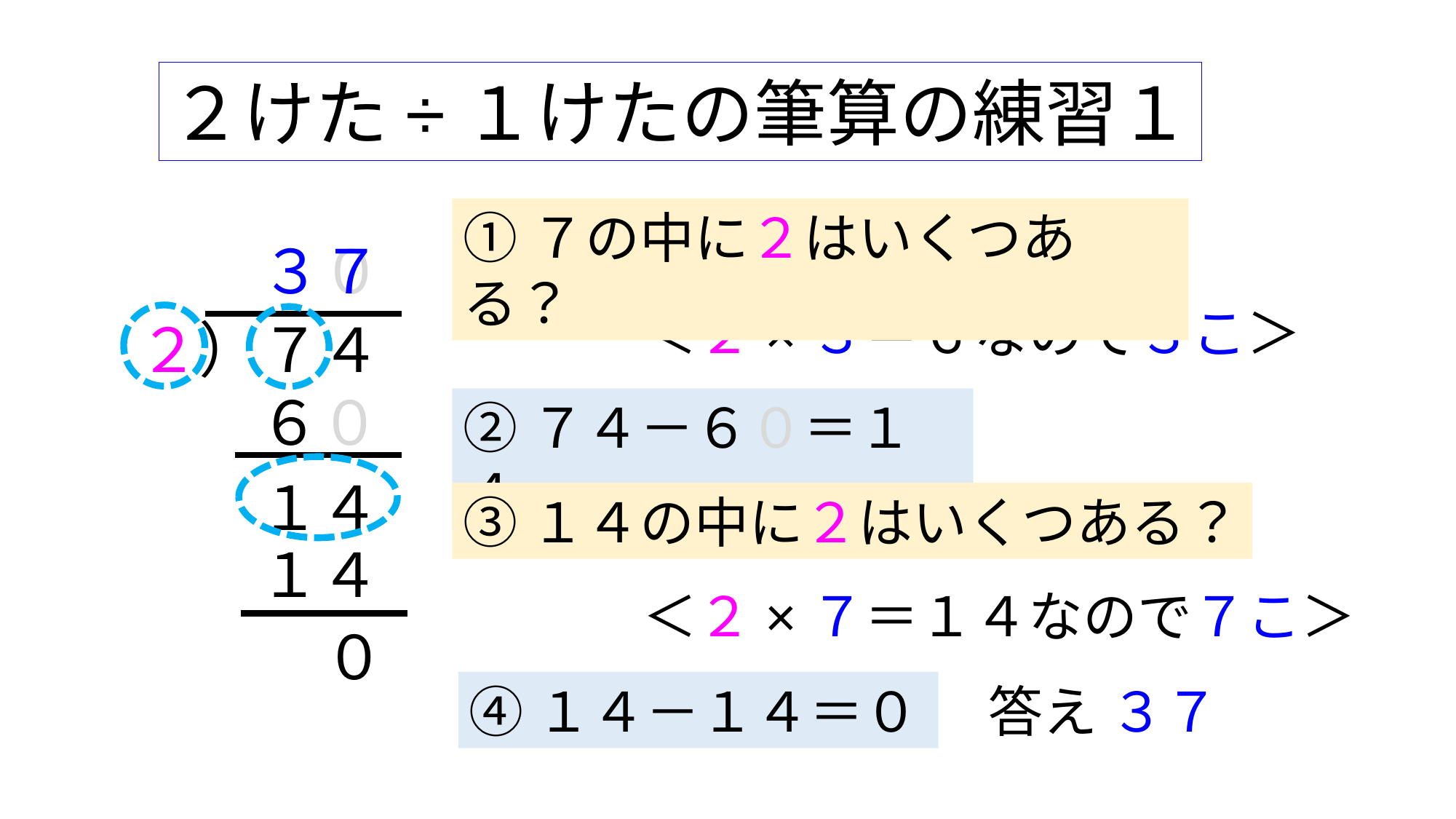

２けた÷１けたの筆算の練習１
①７の中に２はいくつある？
３０
７
＜２×３＝６なので３こ＞

２）７４

６０
②７４－６０＝１４

１４
③１４の中に２はいくつある？
１４
＜２×７＝１４なので７こ＞
０
答え ３７
④１４－１４＝０